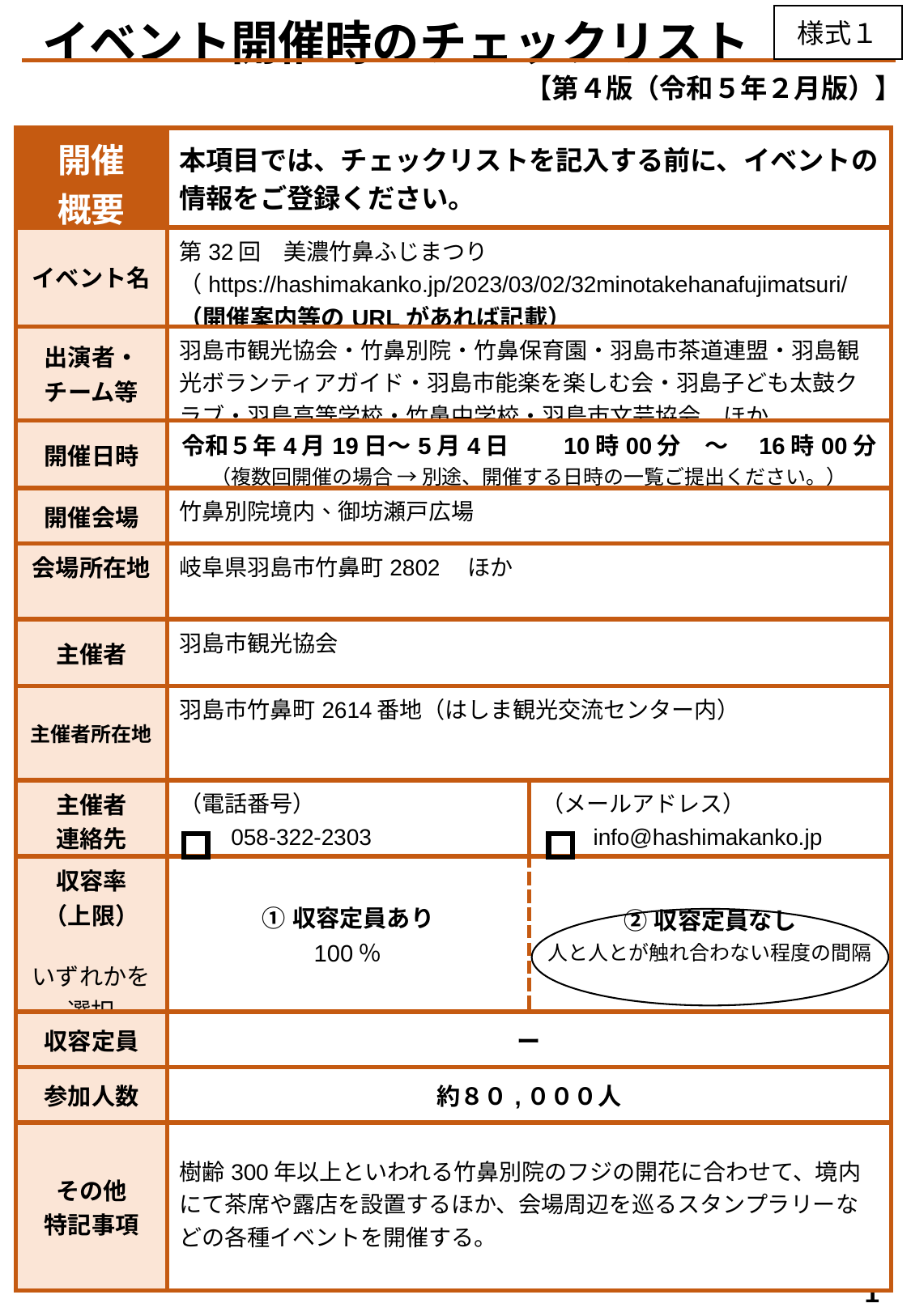

様式１
　 イベント開催時のチェックリスト
【第４版（令和５年２月版）】
| 開催 概要 | 本項目では、チェックリストを記入する前に、イベントの情報をご登録ください。 |  |
| --- | --- | --- |
| イベント名 | 第32回　美濃竹鼻ふじまつり （https://hashimakanko.jp/2023/03/02/32minotakehanafujimatsuri/ （開催案内等のURLがあれば記載） |  |
| 出演者・ チーム等 | 羽島市観光協会・竹鼻別院・竹鼻保育園・羽島市茶道連盟・羽島観光ボランティアガイド・羽島市能楽を楽しむ会・羽島子ども太鼓クラブ・羽島高等学校・竹鼻中学校・羽島市文芸協会　ほか |  |
| 開催日時 | 令和５年4月19日～5月4日　　10時00分　～　16時00分 （複数回開催の場合 → 別途、開催する日時の一覧ご提出ください。） |  |
| 開催会場 | 竹鼻別院境内、御坊瀬戸広場 |  |
| 会場所在地 | 岐阜県羽島市竹鼻町2802　ほか |  |
| 主催者 | 羽島市観光協会 |  |
| 主催者所在地 | 羽島市竹鼻町2614番地（はしま観光交流センター内） |  |
| 主催者 連絡先 | （電話番号） 　　058-322-2303 | （メールアドレス） 　　info@hashimakanko.jp |
| 収容率 （上限） いずれかを選択 | ①収容定員あり 100％ | ②収容定員なし 人と人とが触れ合わない程度の間隔 |
| 収容定員 | ー |  |
| 参加人数 | 約８０,０００人 |  |
| その他 特記事項 | 樹齢300年以上といわれる竹鼻別院のフジの開花に合わせて、境内にて茶席や露店を設置するほか、会場周辺を巡るスタンプラリーなどの各種イベントを開催する。 |  |

1